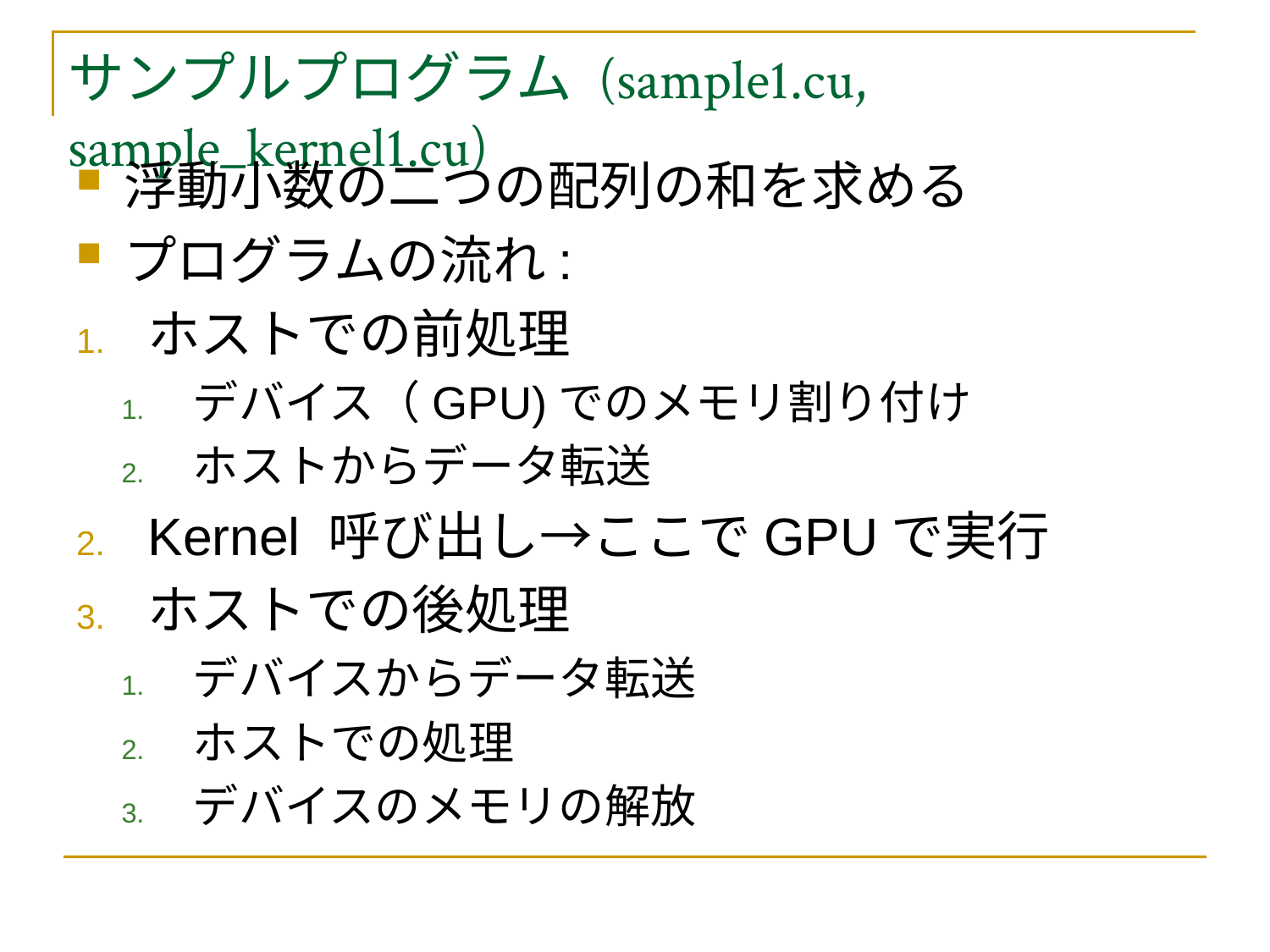

# サンプルプログラム (sample1.cu, sample_kernel1.cu)
浮動小数の二つの配列の和を求める
プログラムの流れ:
ホストでの前処理
デバイス（GPU)でのメモリ割り付け
ホストからデータ転送
Kernel 呼び出し→ここでGPUで実行
ホストでの後処理
デバイスからデータ転送
ホストでの処理
デバイスのメモリの解放